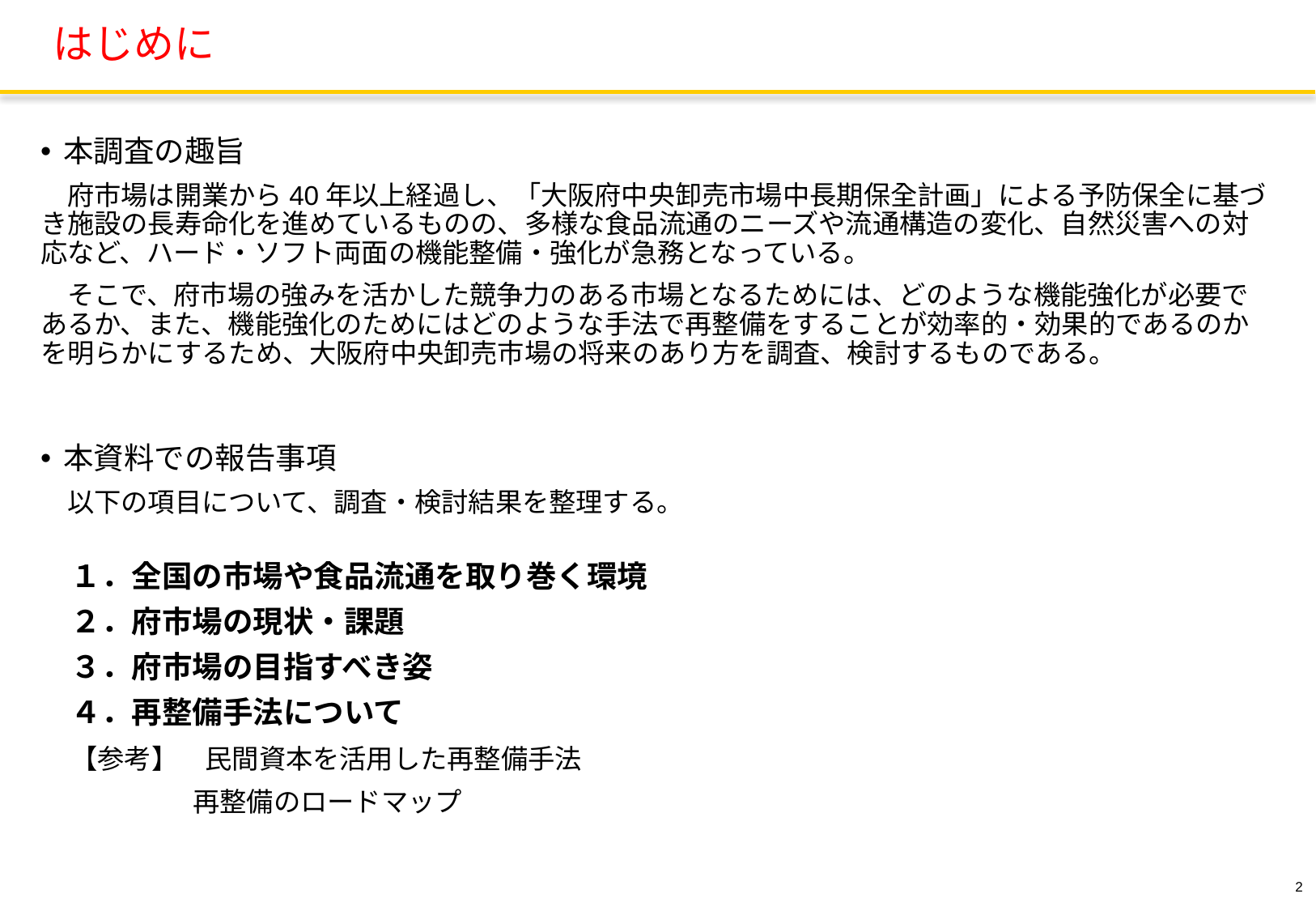

# はじめに
本調査の趣旨
　府市場は開業から40年以上経過し、「大阪府中央卸売市場中長期保全計画」による予防保全に基づき施設の長寿命化を進めているものの、多様な食品流通のニーズや流通構造の変化、自然災害への対応など、ハード・ソフト両面の機能整備・強化が急務となっている。
　そこで、府市場の強みを活かした競争力のある市場となるためには、どのような機能強化が必要であるか、また、機能強化のためにはどのような手法で再整備をすることが効率的・効果的であるのかを明らかにするため、大阪府中央卸売市場の将来のあり方を調査、検討するものである。

本資料での報告事項
　以下の項目について、調査・検討結果を整理する。

　１．全国の市場や食品流通を取り巻く環境
　２．府市場の現状・課題
　３．府市場の目指すべき姿
　４．再整備手法について
　【参考】　民間資本を活用した再整備手法
　　　　   　再整備のロードマップ

2